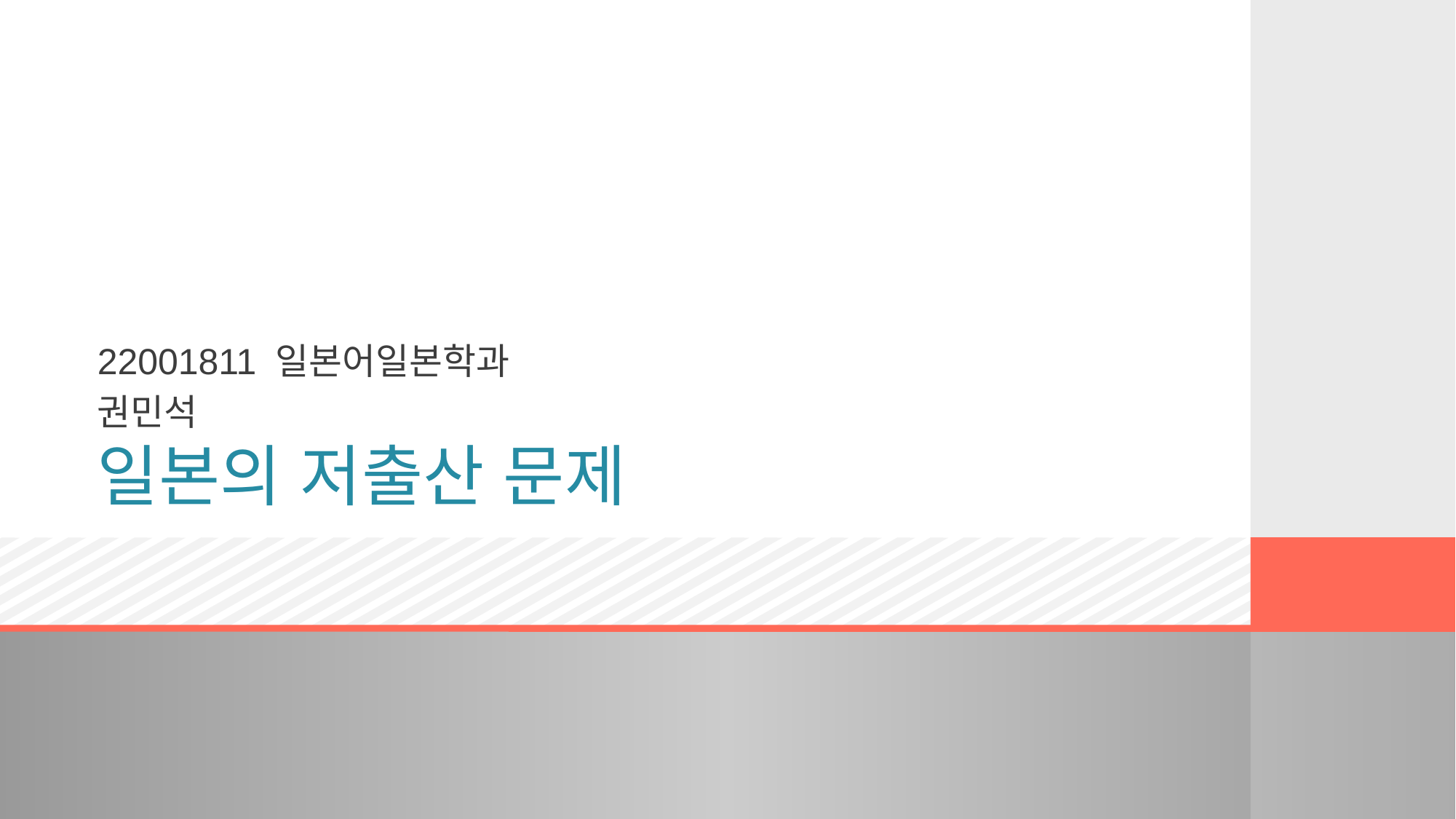

22001811 일본어일본학과
권민석
# 일본의 저출산 문제